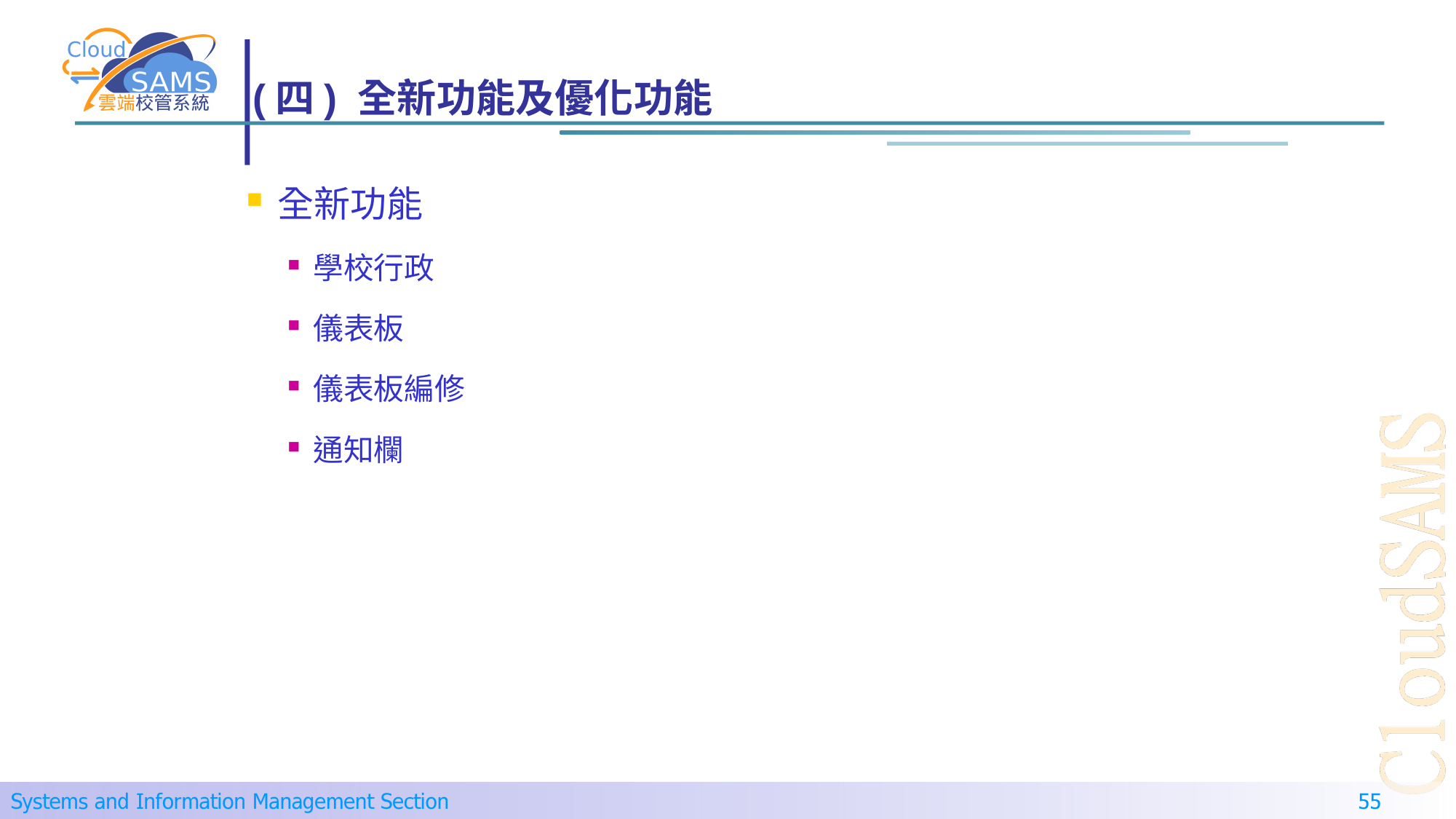

# (四) 全新功能及優化功能
全新功能
學校行政
儀表板
儀表板編修
通知欄